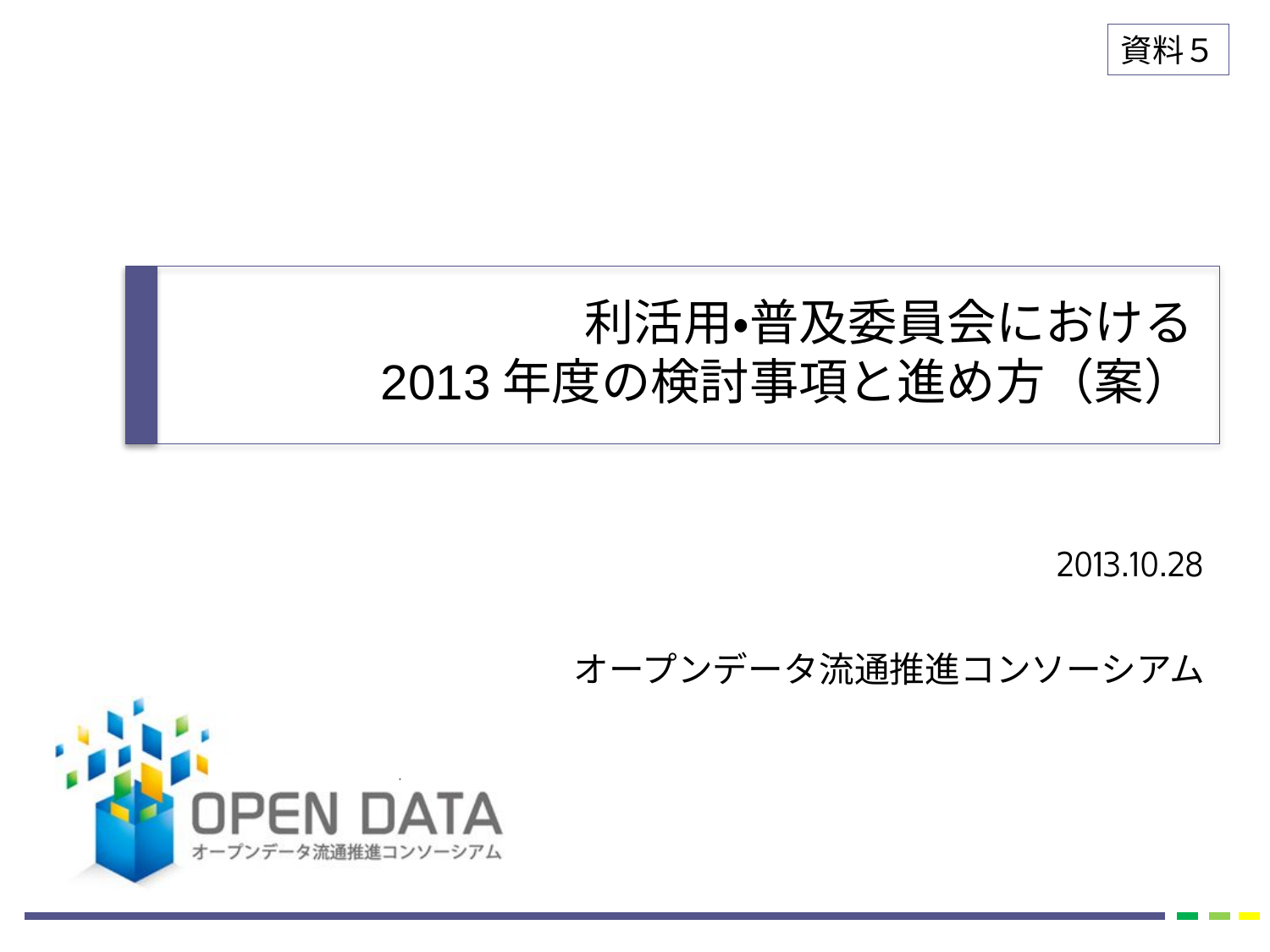

資料５
利活用・普及委員会における
2013年度の検討事項と進め方（案）
2013.10.28

オープンデータ流通推進コンソーシアム